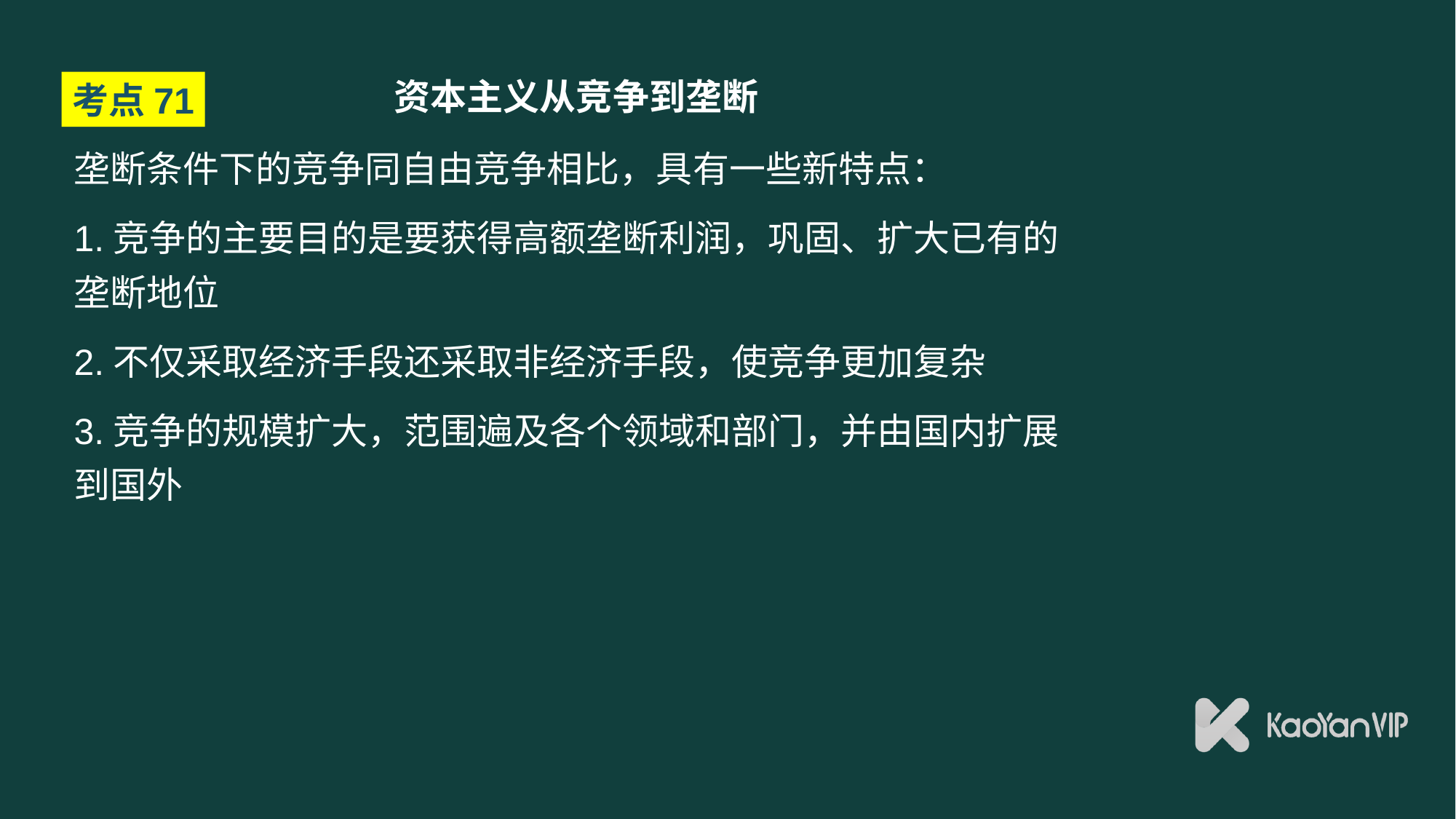

# 资本主义从竞争到垄断
考点71
垄断条件下的竞争同自由竞争相比，具有一些新特点：
1.竞争的主要目的是要获得高额垄断利润，巩固、扩大已有的垄断地位
2.不仅采取经济手段还采取非经济手段，使竞争更加复杂
3.竞争的规模扩大，范围遍及各个领域和部门，并由国内扩展到国外